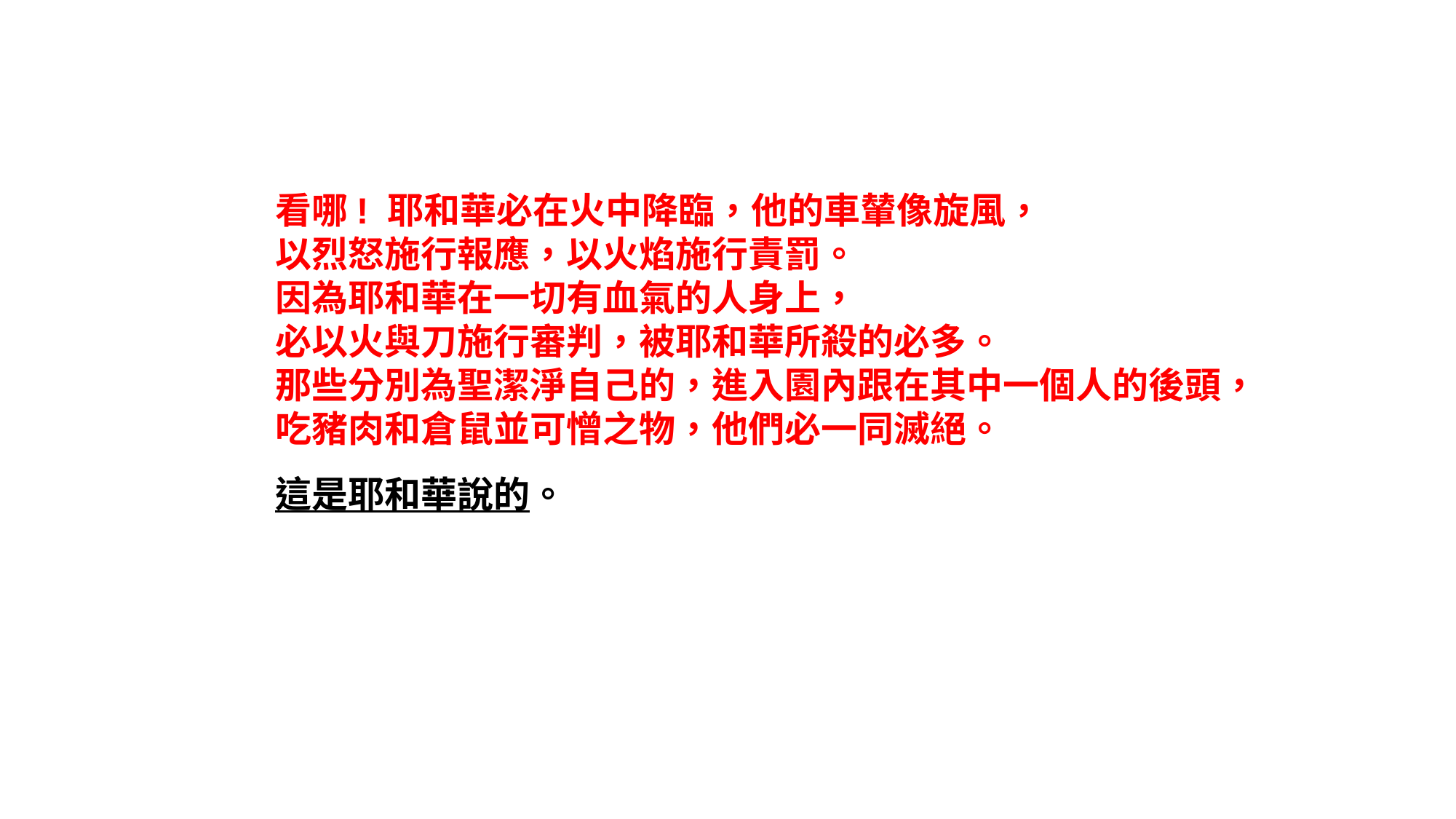

看哪! 耶和華必在火中降臨，他的車輦像旋風，
以烈怒施行報應，以火焰施行責罰。
因為耶和華在一切有血氣的人身上，
必以火與刀施行審判，被耶和華所殺的必多。
那些分別為聖潔淨自己的，進入園內跟在其中一個人的後頭，
吃豬肉和倉鼠並可憎之物，他們必一同滅絕。

這是耶和華說的。